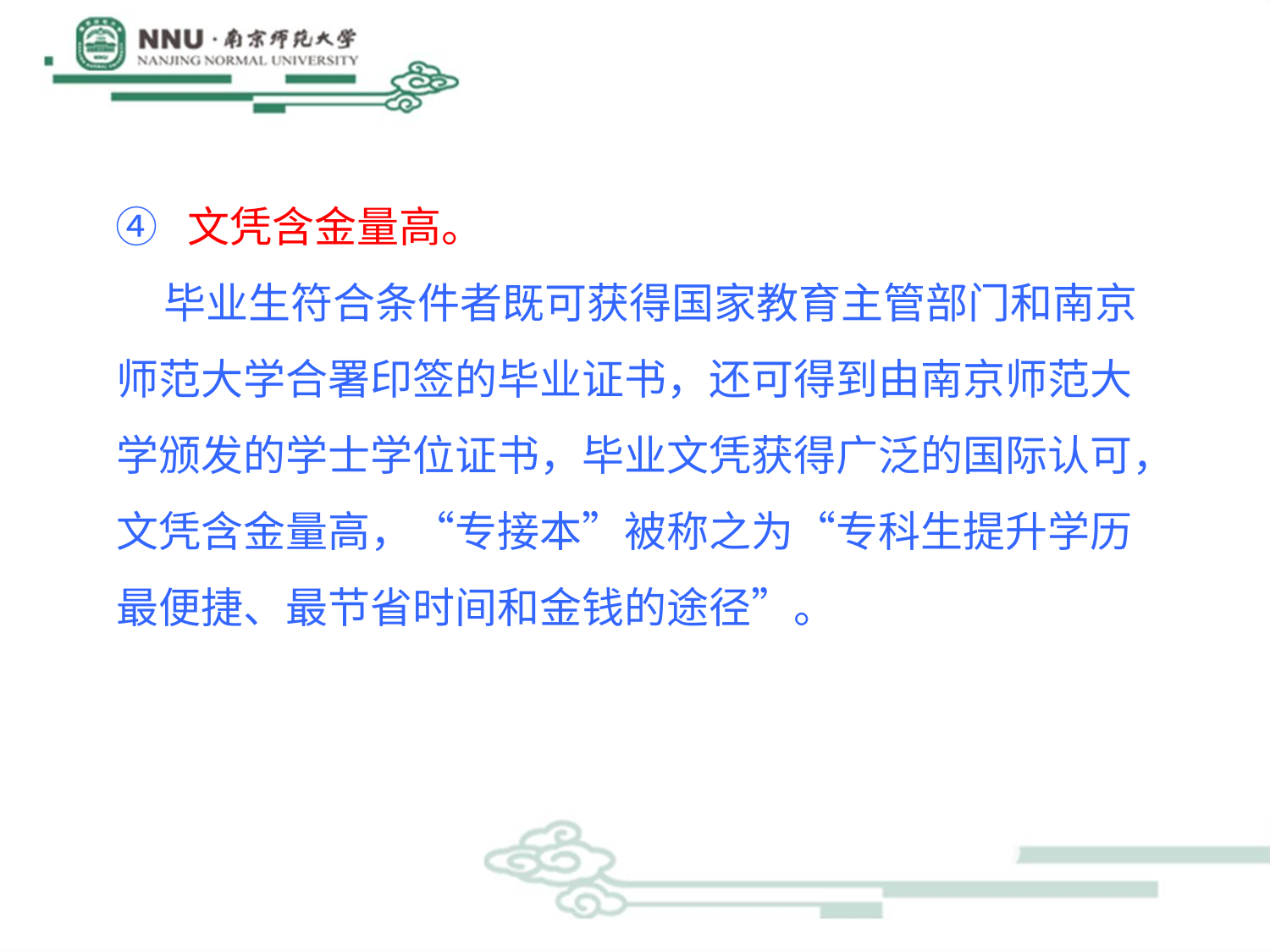

④  文凭含金量高。
    毕业生符合条件者既可获得国家教育主管部门和南京师范大学合署印签的毕业证书，还可得到由南京师范大学颁发的学士学位证书，毕业文凭获得广泛的国际认可，文凭含金量高，“专接本”被称之为“专科生提升学历最便捷、最节省时间和金钱的途径”。